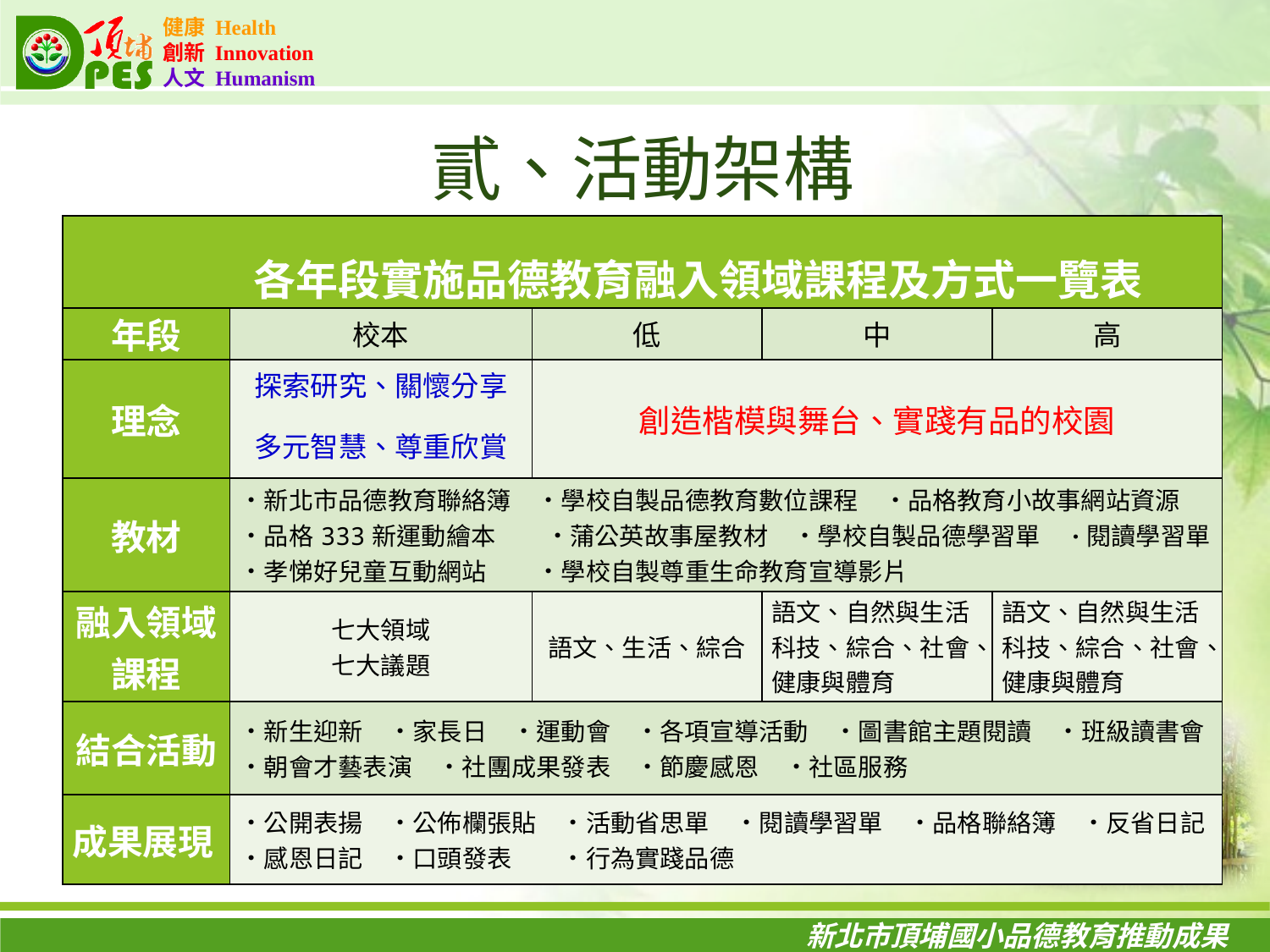

貳、活動架構
| 各年段實施品德教育融入領域課程及方式一覽表 |  |  |  |  |
| --- | --- | --- | --- | --- |
| 年段 | 校本 | 低 | 中 | 高 |
| 理念 | 探索研究、關懷分享 多元智慧、尊重欣賞 | 創造楷模與舞台、實踐有品的校園 |  |  |
| 教材 | ．新北市品德教育聯絡簿　．學校自製品德教育數位課程　．品格教育小故事網站資源 ．品格333新運動繪本　　．蒲公英故事屋教材　．學校自製品德學習單　．閱讀學習單 ．孝悌好兒童互動網站　　．學校自製尊重生命教育宣導影片 |  |  |  |
| 融入領域 課程 | 七大領域 七大議題 | 語文、生活、綜合 | 語文、自然與生活科技、綜合、社會、健康與體育 | 語文、自然與生活科技、綜合、社會、健康與體育 |
| 結合活動 | ．新生迎新　．家長日　．運動會　．各項宣導活動　．圖書館主題閱讀　．班級讀書會 ．朝會才藝表演　．社團成果發表　．節慶感恩　．社區服務 |  |  |  |
| 成果展現 | ．公開表揚　．公佈欄張貼　．活動省思單　．閱讀學習單　．品格聯絡簿　．反省日記 ．感恩日記　．口頭發表　　．行為實踐品德 |  |  |  |